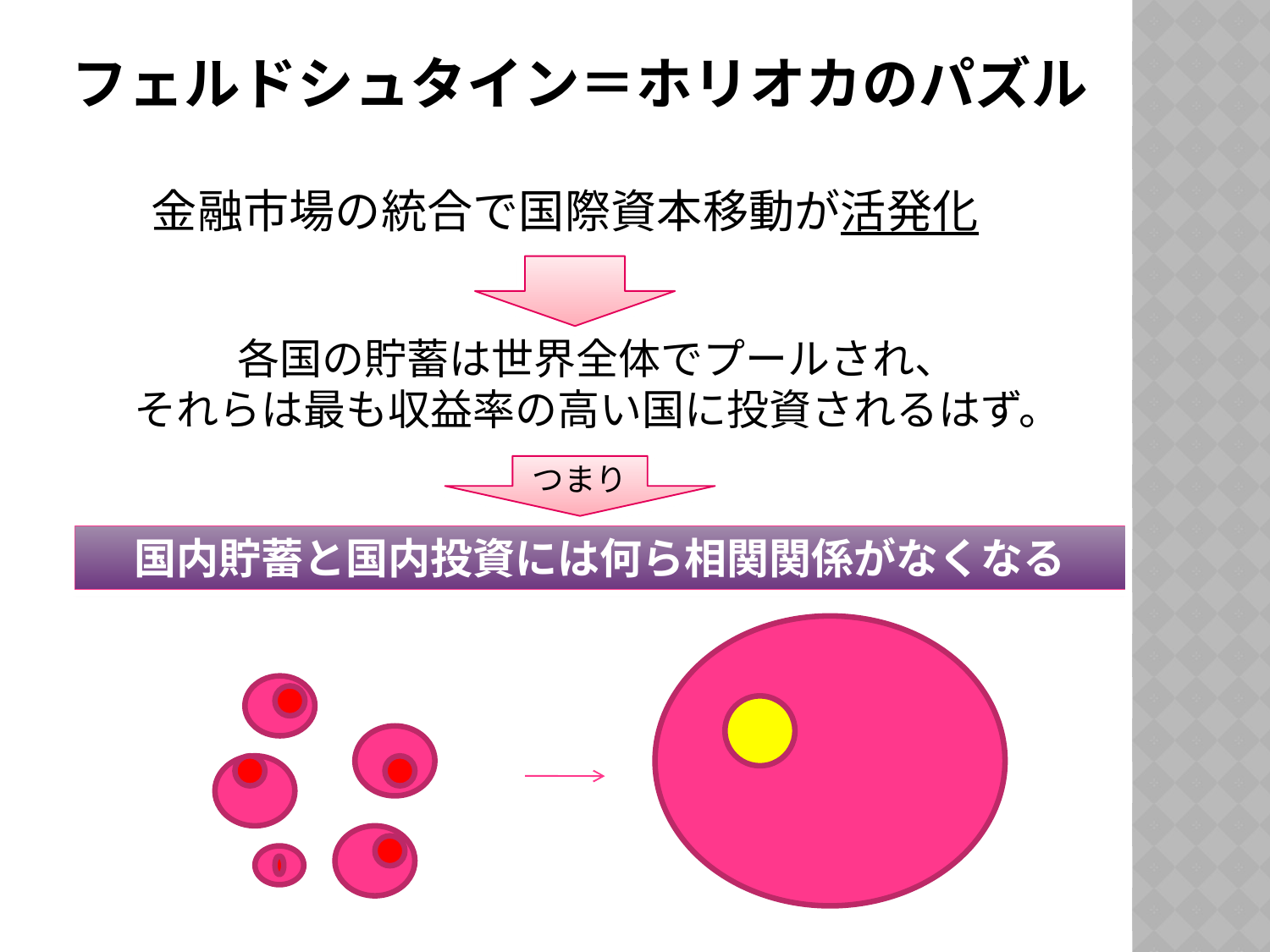

# フェルドシュタイン＝ホリオカのパズル
金融市場の統合で国際資本移動が活発化

各国の貯蓄は世界全体でプールされ、
それらは最も収益率の高い国に投資されるはず。
つまり
国内貯蓄と国内投資には何ら相関関係がなくなる